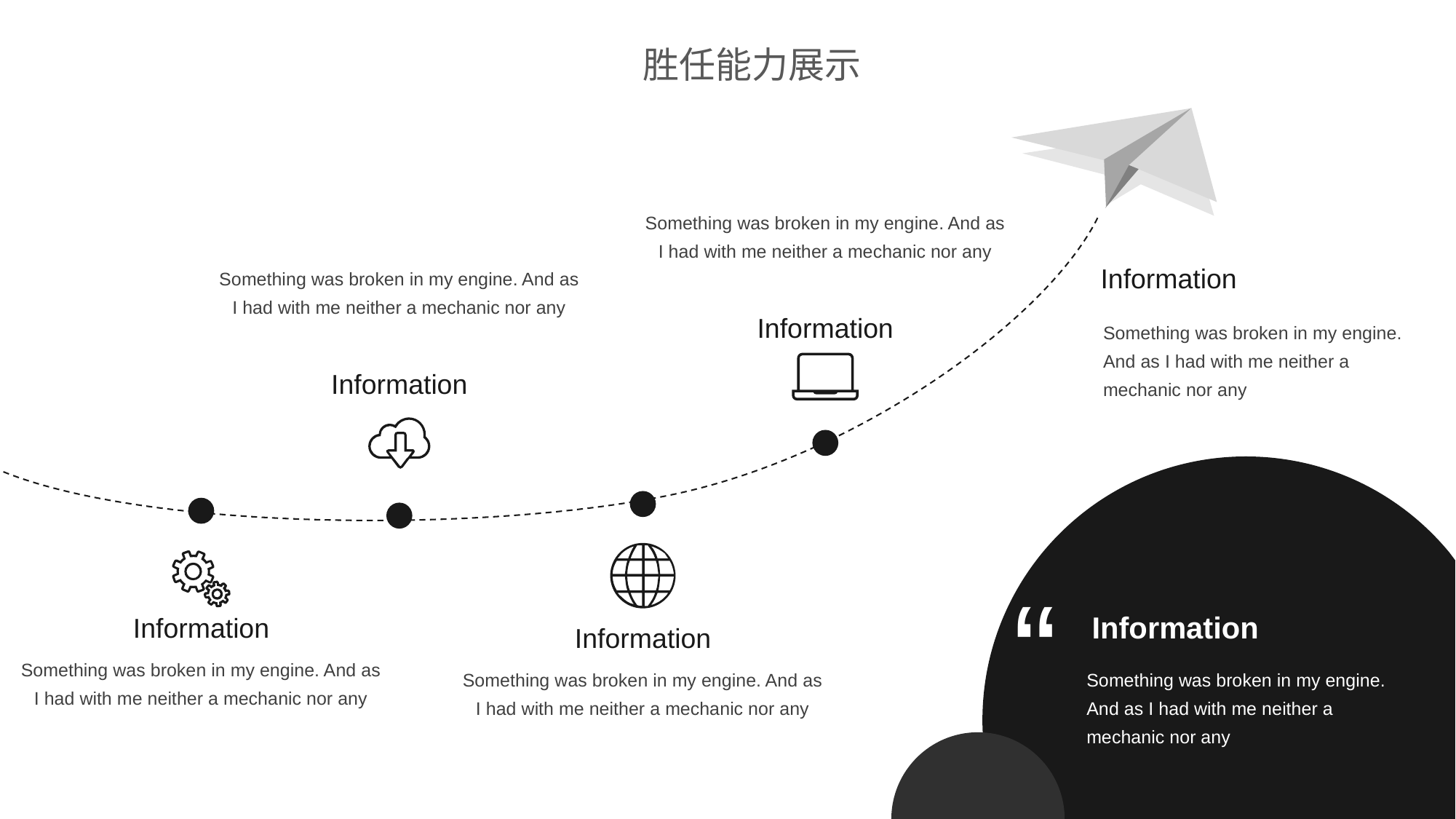

胜任能力展示

Something was broken in my engine. And as I had with me neither a mechanic nor any
Information

Something was broken in my engine. And as I had with me neither a mechanic nor any
Information

Information
Something was broken in my engine. And as I had with me neither a mechanic nor any

“
Information
Something was broken in my engine. And as I had with me neither a mechanic nor any

Information
Something was broken in my engine. And as I had with me neither a mechanic nor any

Information
Something was broken in my engine. And as I had with me neither a mechanic nor any